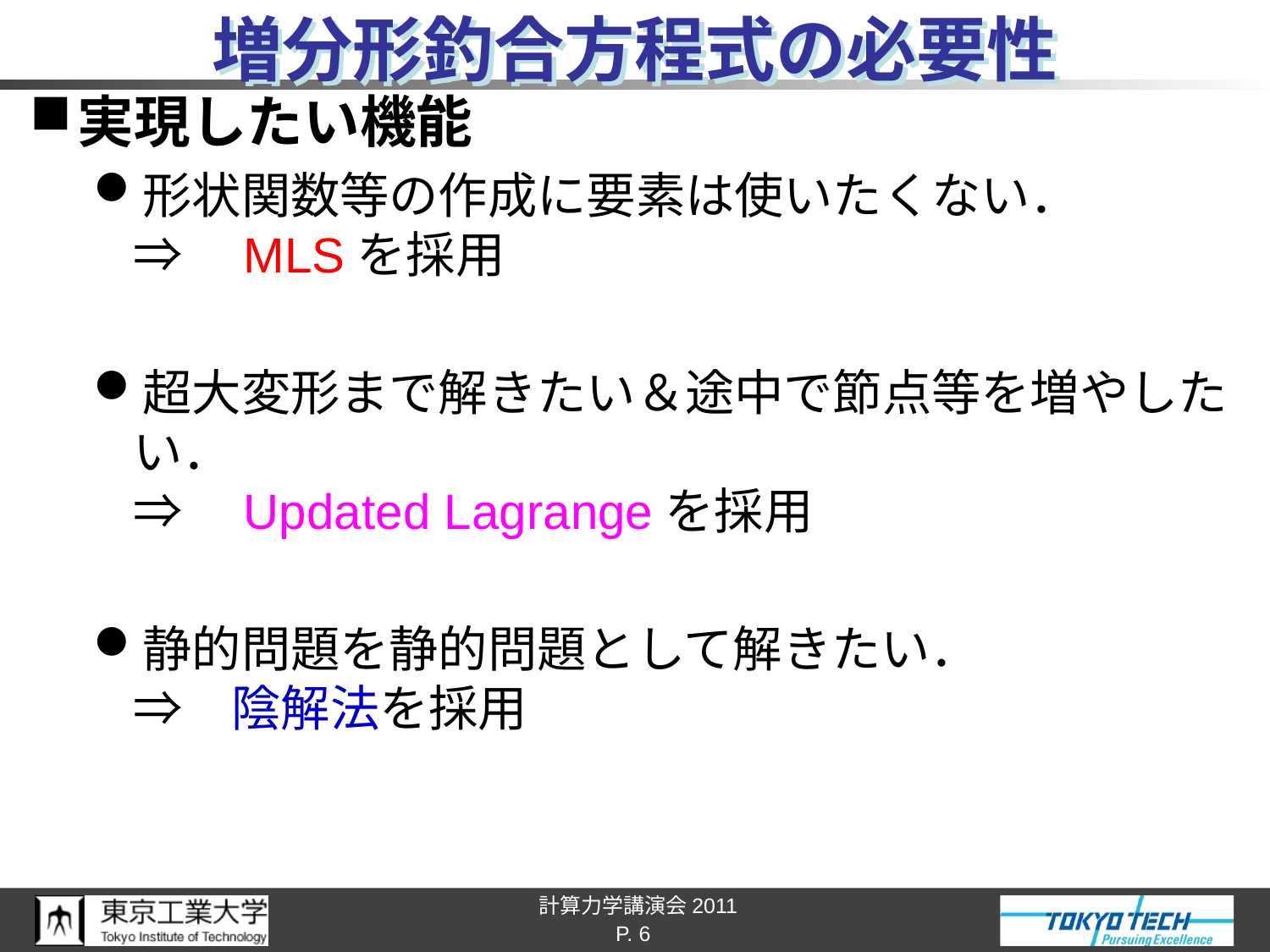

# 増分形釣合方程式の必要性
実現したい機能
形状関数等の作成に要素は使いたくない．
⇒　MLSを採用

超大変形まで解きたい＆途中で節点等を増やしたい．
⇒　Updated Lagrangeを採用

静的問題を静的問題として解きたい．
⇒　陰解法を採用

P. 6